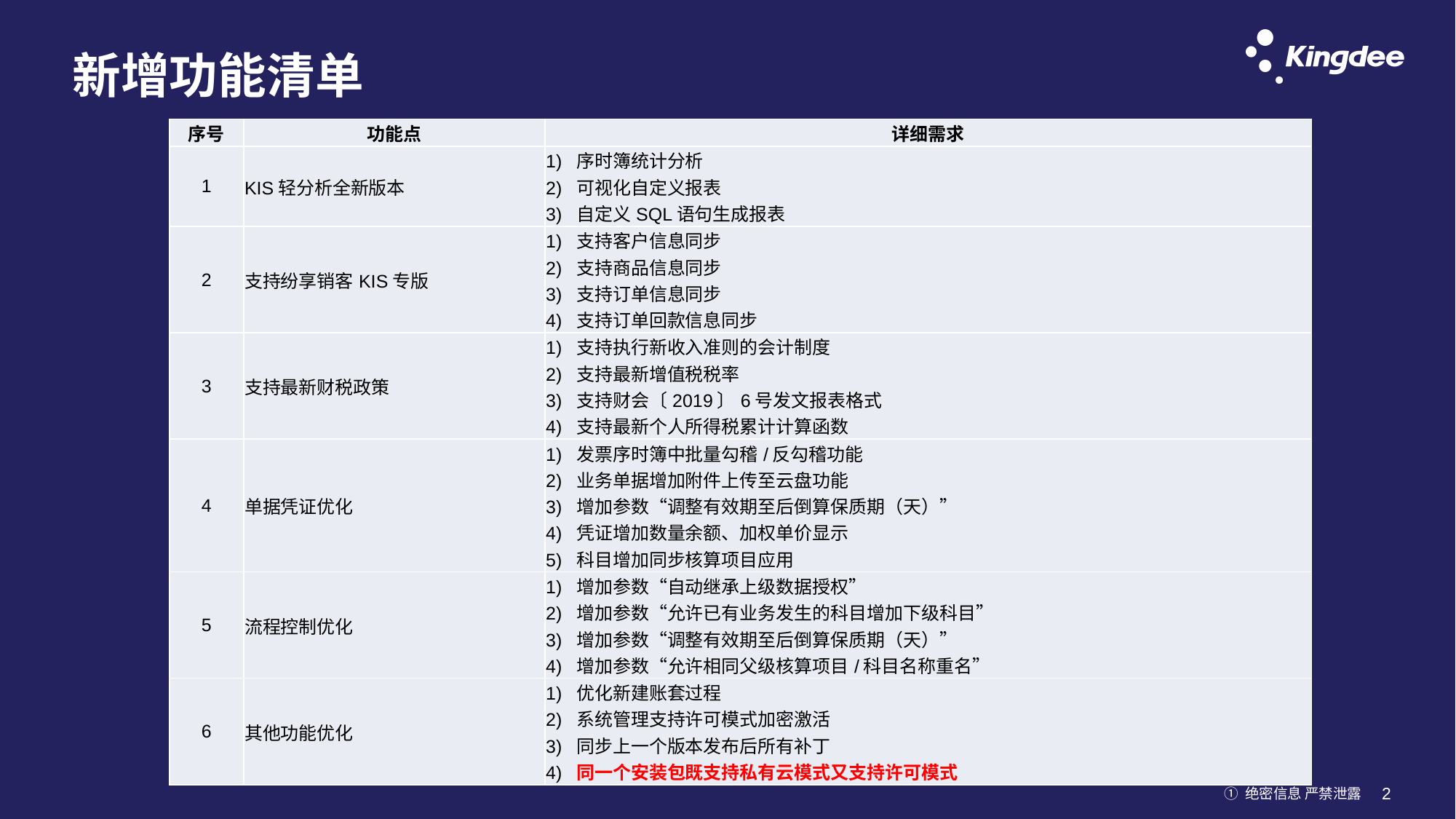

# 新增功能清单
| 序号 | 功能点 | 详细需求 |
| --- | --- | --- |
| 1 | KIS轻分析全新版本 | 1) 序时簿统计分析 2) 可视化自定义报表 3) 自定义SQL语句生成报表 |
| 2 | 支持纷享销客KIS专版 | 1) 支持客户信息同步 2) 支持商品信息同步 3) 支持订单信息同步 4) 支持订单回款信息同步 |
| 3 | 支持最新财税政策 | 1) 支持执行新收入准则的会计制度 2) 支持最新增值税税率 3) 支持财会〔2019〕6号发文报表格式 4) 支持最新个人所得税累计计算函数 |
| 4 | 单据凭证优化 | 1) 发票序时簿中批量勾稽/反勾稽功能 2) 业务单据增加附件上传至云盘功能 3) 增加参数“调整有效期至后倒算保质期（天）” 4) 凭证增加数量余额、加权单价显示 5) 科目增加同步核算项目应用 |
| 5 | 流程控制优化 | 1) 增加参数“自动继承上级数据授权” 2) 增加参数“允许已有业务发生的科目增加下级科目” 3) 增加参数“调整有效期至后倒算保质期（天）” 4) 增加参数“允许相同父级核算项目/科目名称重名” |
| 6 | 其他功能优化 | 1) 优化新建账套过程 2) 系统管理支持许可模式加密激活 3) 同步上一个版本发布后所有补丁 4) 同一个安装包既支持私有云模式又支持许可模式 |